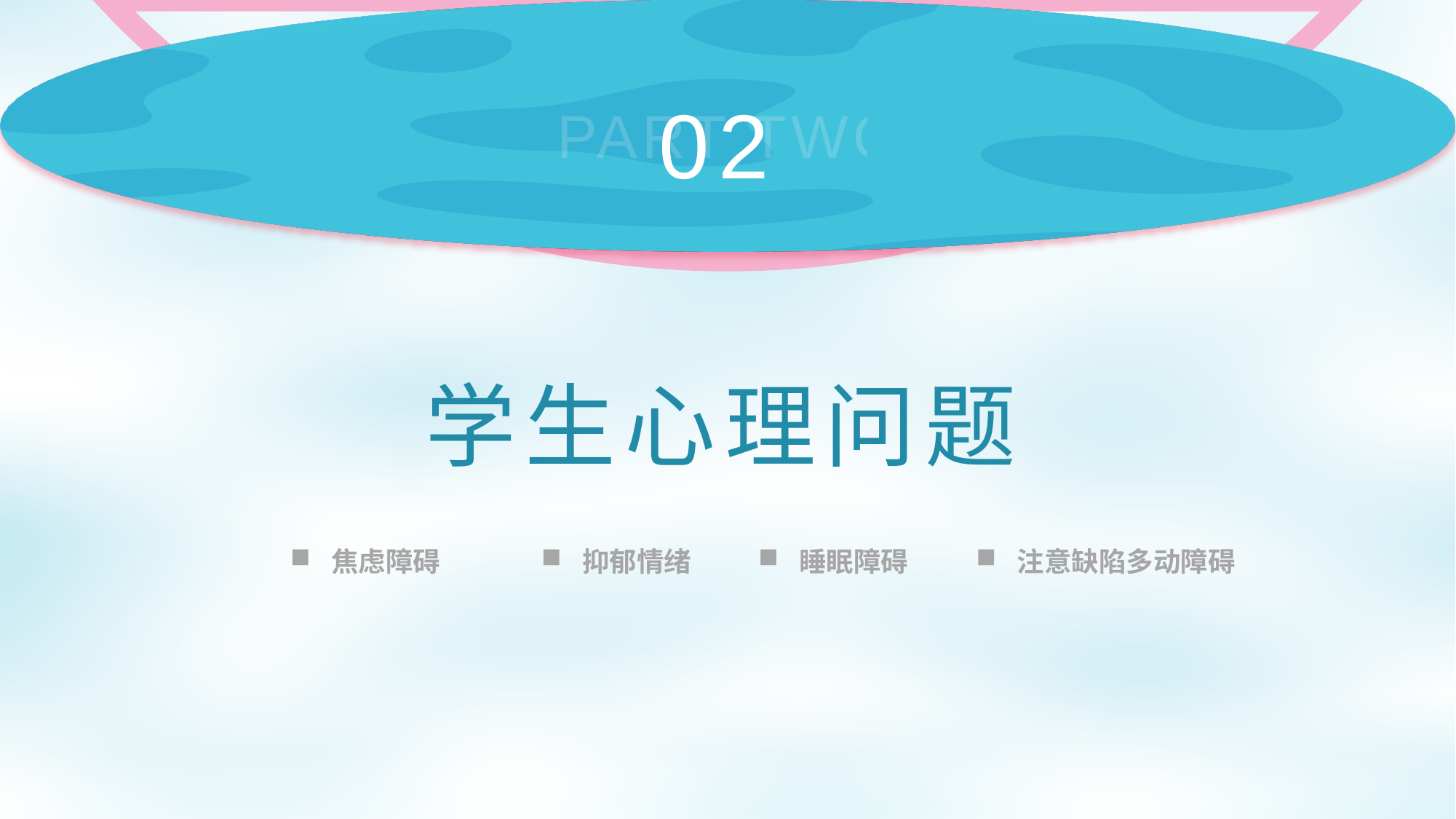

02
PART TWO
学生心理问题
睡眠障碍
焦虑障碍
抑郁情绪
注意缺陷多动障碍